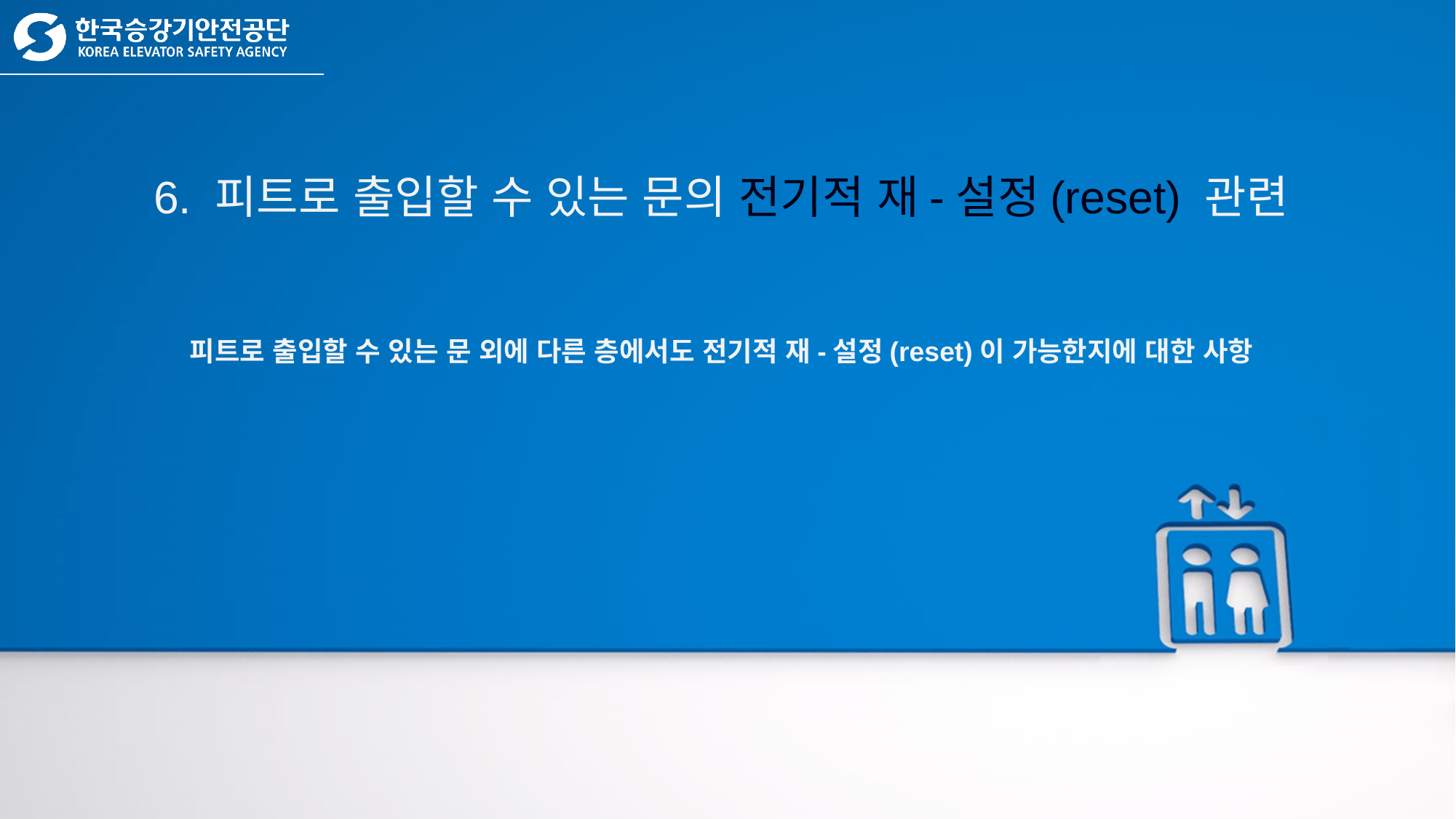

6. 피트로 출입할 수 있는 문의 전기적 재-설정(reset) 관련
피트로 출입할 수 있는 문 외에 다른 층에서도 전기적 재-설정(reset)이 가능한지에 대한 사항